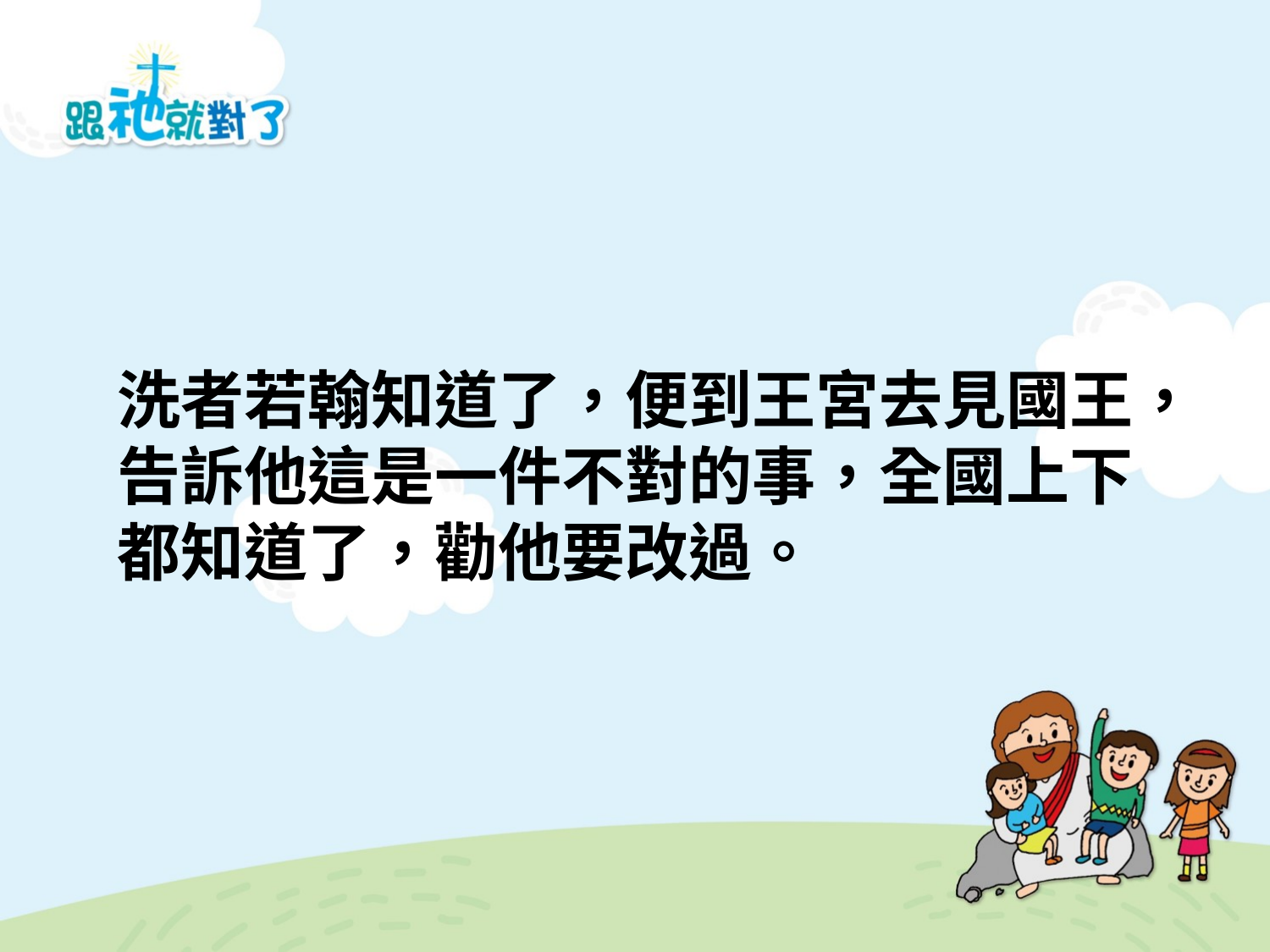

洗者若翰知道了，便到王宮去見國王，告訴他這是一件不對的事，全國上下都知道了，勸他要改過。